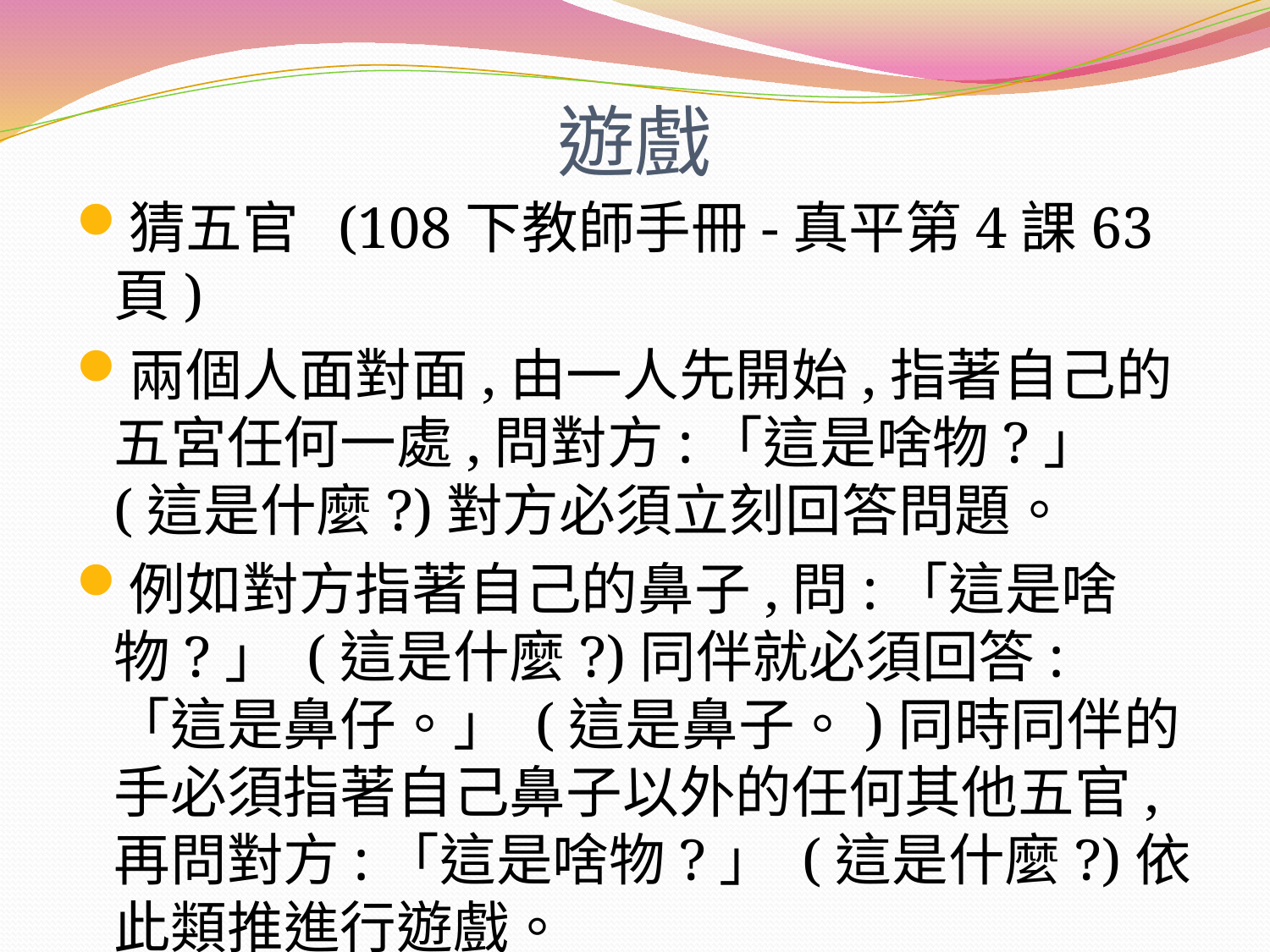

# 遊戲
猜五官  (108下教師手冊-真平第4課63頁)
兩個人面對面,由一人先開始,指著自己的五宮任何一處,問對方:「這是啥物?」 (這是什麼?)對方必須立刻回答問題。
例如對方指著自己的鼻子,問:「這是啥物?」 (這是什麼?)同伴就必須回答: 「這是鼻仔。」 (這是鼻子。)同時同伴的手必須指著自己鼻子以外的任何其他五官,再問對方:「這是啥物?」 (這是什麼?)依此類推進行遊戲。